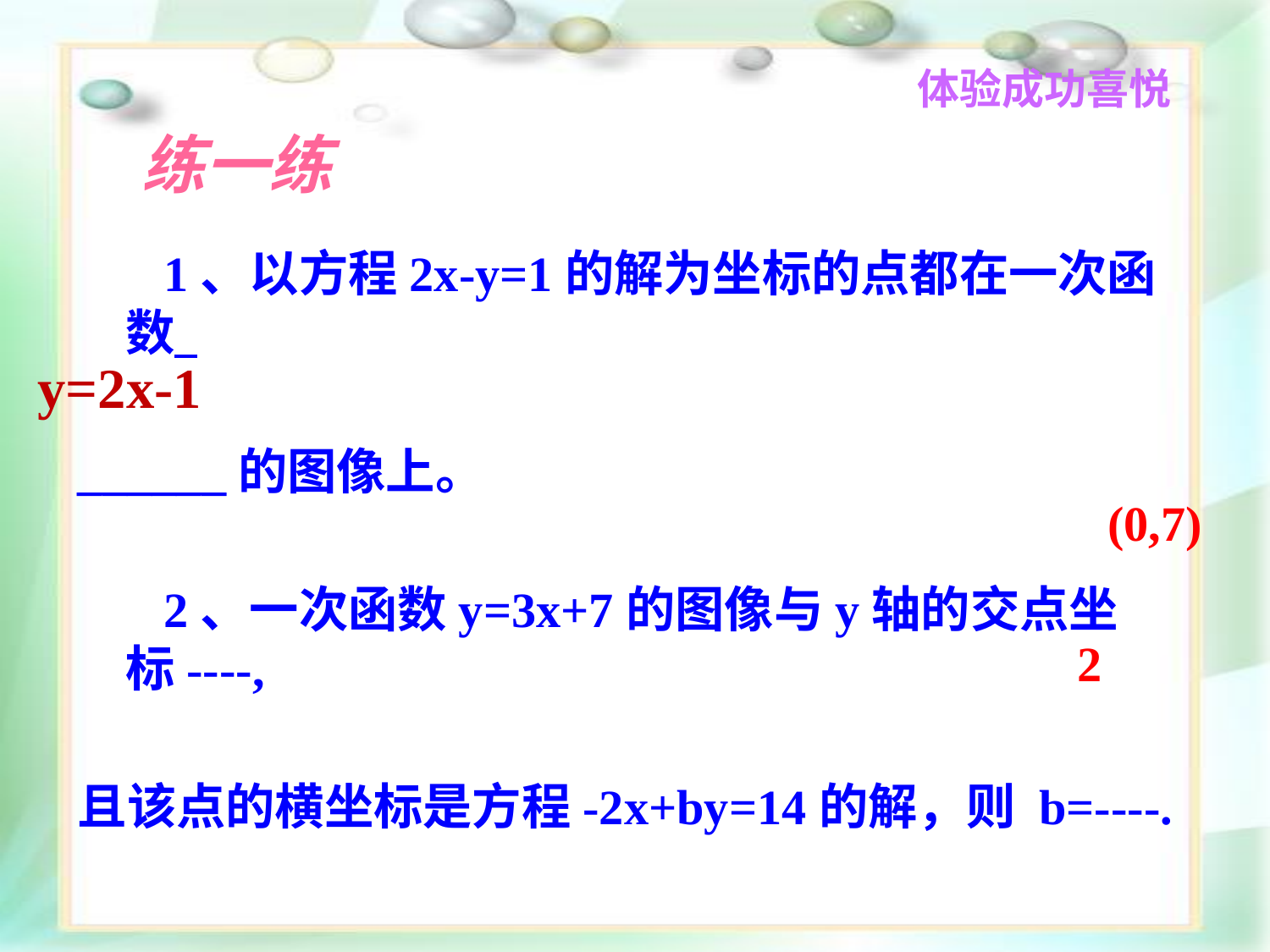

体验成功喜悦
练一练
       1、以方程2x-y=1的解为坐标的点都在一次函数

______的图像上。

       2、一次函数y=3x+7的图像与y轴的交点坐标----,

且该点的横坐标是方程-2x+by=14的解，则 b=----.
y=2x-1
(0,7)
2